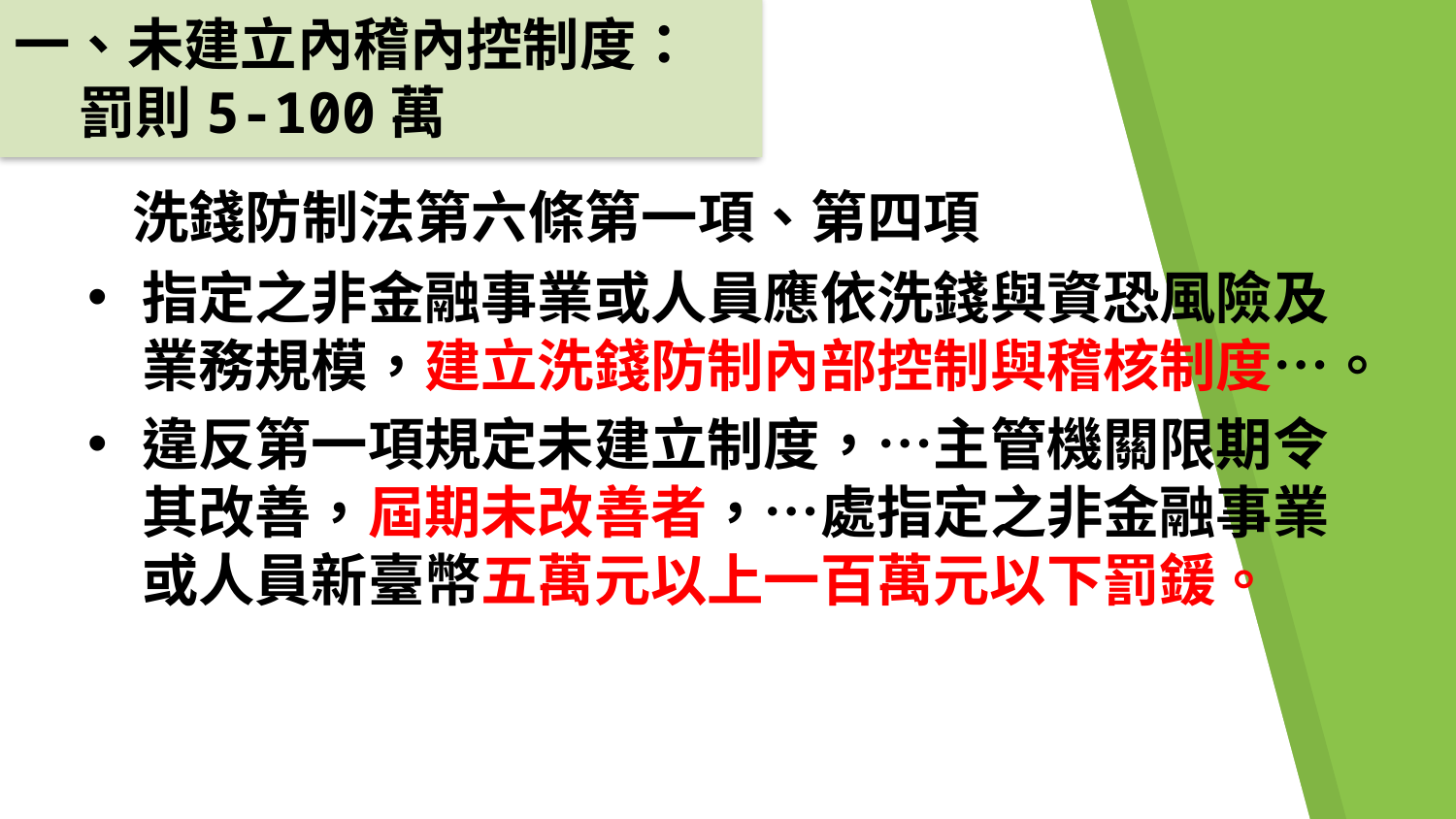

一、未建立內稽內控制度：
    罰則5-100萬
  洗錢防制法第六條第一項、第四項
指定之非金融事業或人員應依洗錢與資恐風險及業務規模，建立洗錢防制內部控制與稽核制度…。
違反第一項規定未建立制度，…主管機關限期令其改善，屆期未改善者，…處指定之非金融事業或人員新臺幣五萬元以上一百萬元以下罰鍰。